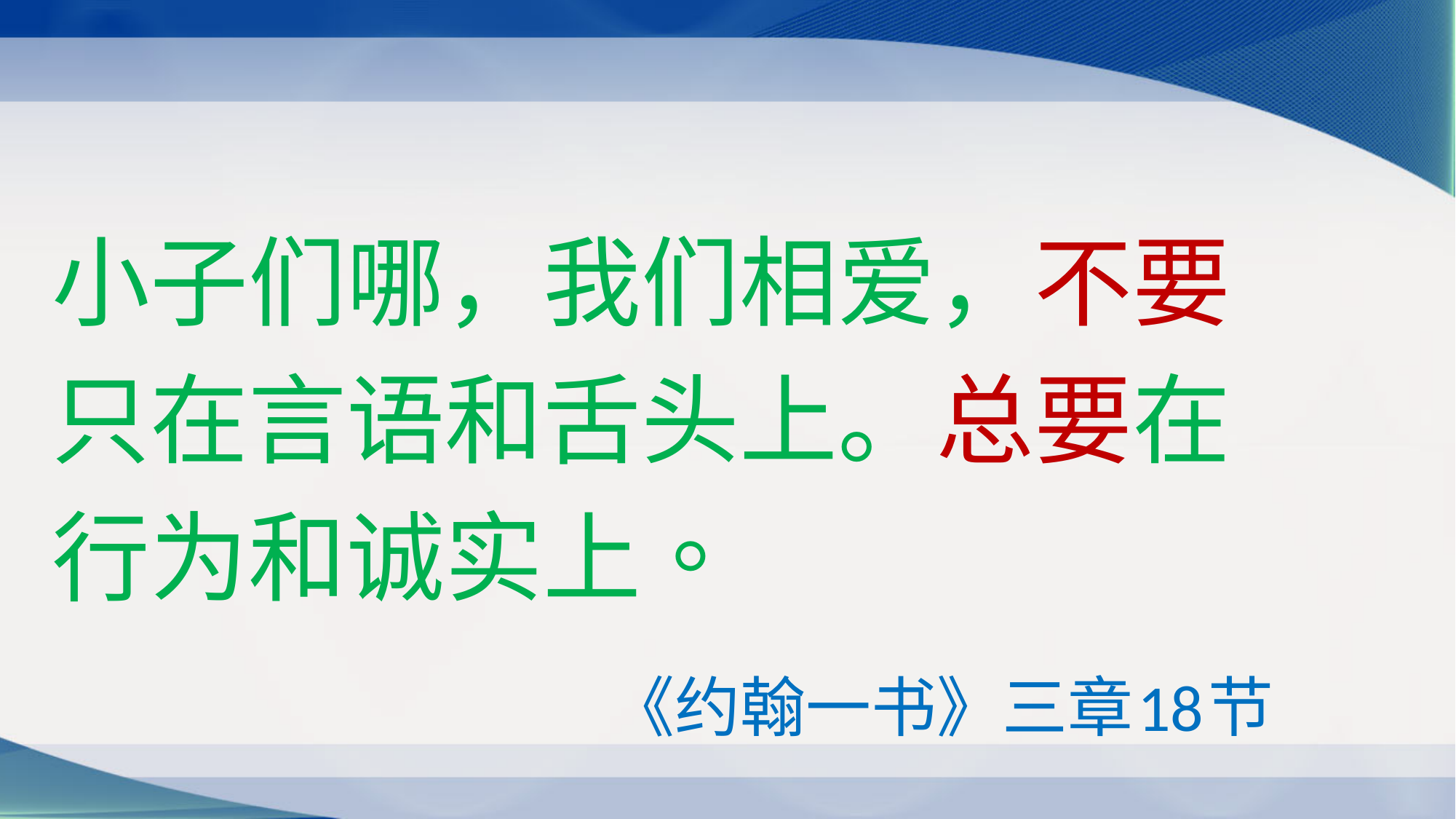

小子们哪，我们相爱，不要
只在言语和舌头上。总要在
行为和诚实上。
                         《约翰一书》三章18节